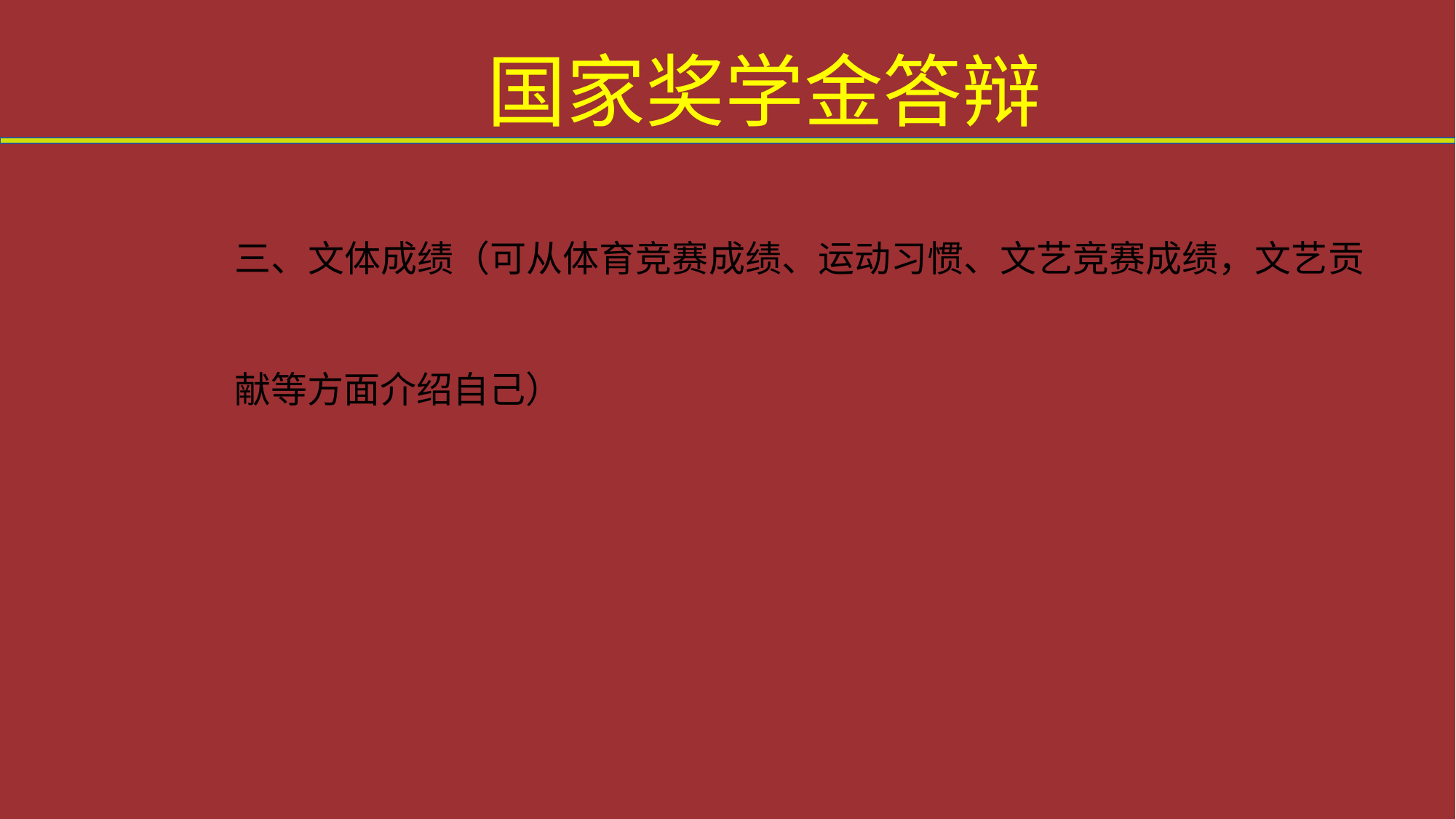

# 国家奖学金答辩

三、文体成绩（可从体育竞赛成绩、运动习惯、文艺竞赛成绩，文艺贡献等方面介绍自己）